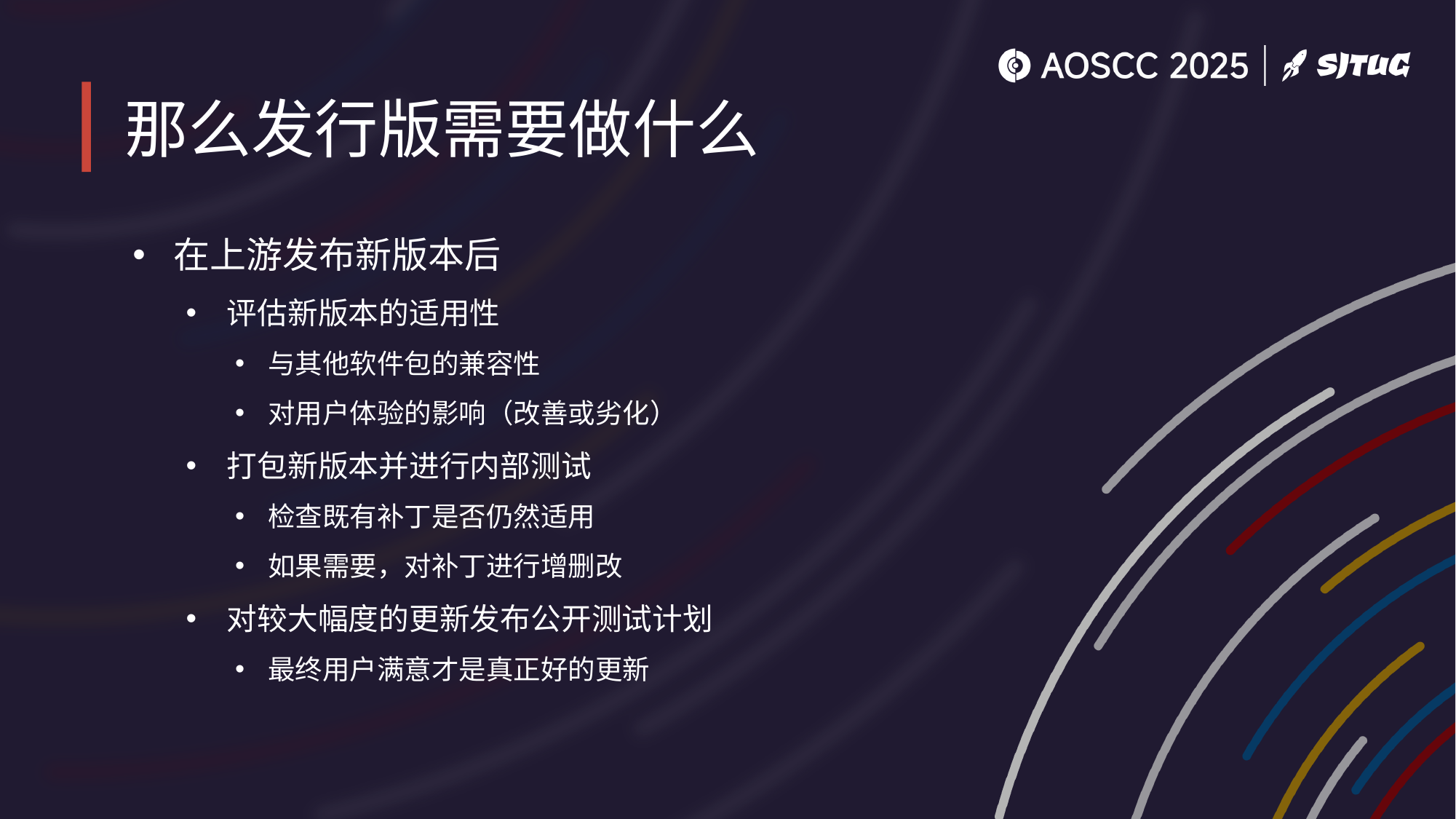

# 那么发行版需要做什么
在上游发布新版本后
评估新版本的适用性
与其他软件包的兼容性
对用户体验的影响（改善或劣化）
打包新版本并进行内部测试
检查既有补丁是否仍然适用
如果需要，对补丁进行增删改
对较大幅度的更新发布公开测试计划
最终用户满意才是真正好的更新